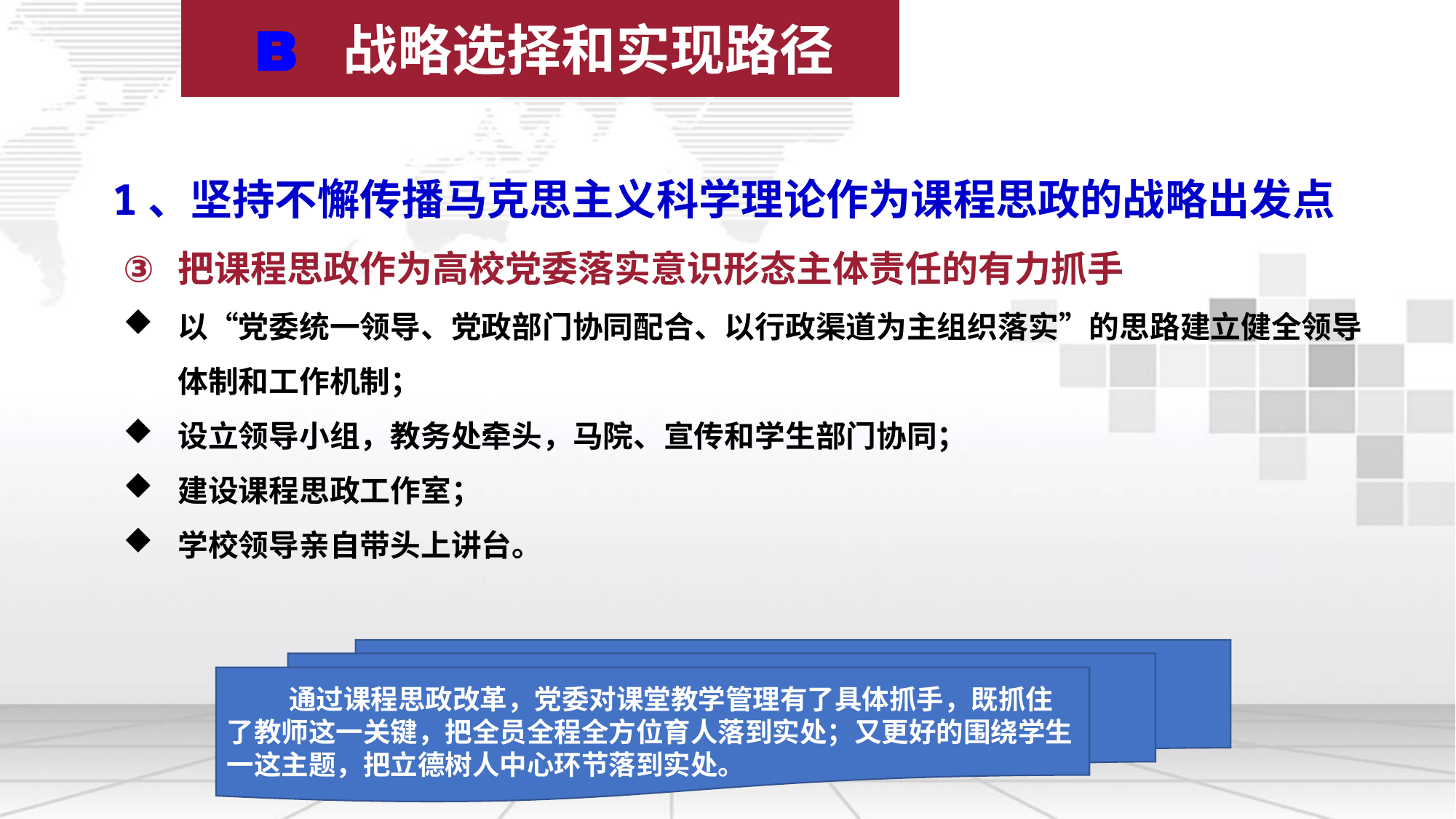

B 战略选择和实现路径
1、坚持不懈传播马克思主义科学理论作为课程思政的战略出发点
把课程思政作为高校党委落实意识形态主体责任的有力抓手
以“党委统一领导、党政部门协同配合、以行政渠道为主组织落实”的思路建立健全领导体制和工作机制；
设立领导小组，教务处牵头，马院、宣传和学生部门协同；
建设课程思政工作室；
学校领导亲自带头上讲台。
         通过课程思政改革，党委对课堂教学管理有了具体抓手，既抓住了教师这一关键，把全员全程全方位育人落到实处；又更好的围绕学生一这主题，把立德树人中心环节落到实处。